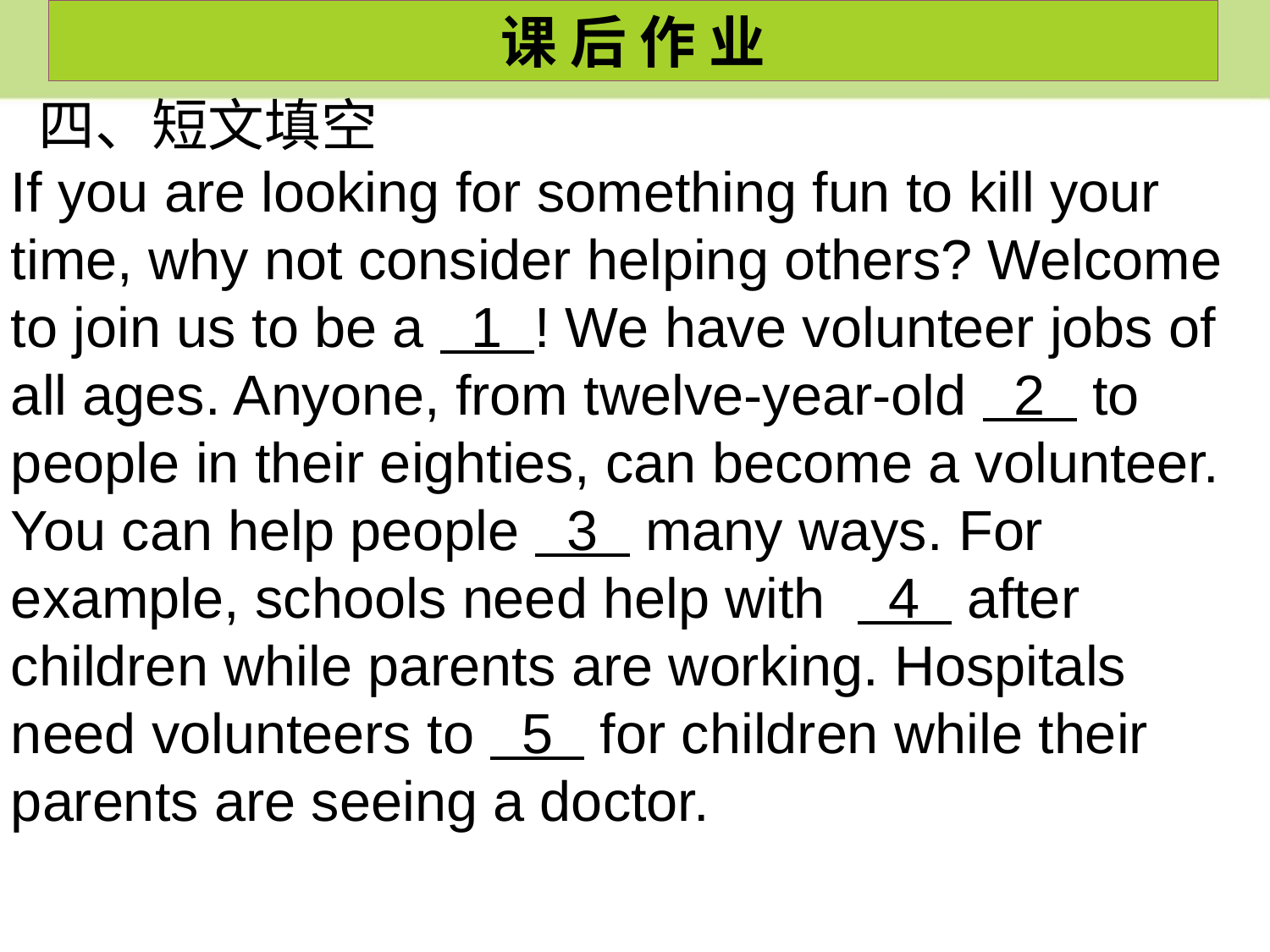

课 后 作 业
 四、短文填空
If you are looking for something fun to kill your time, why not consider helping others? Welcome to join us to be a   1  ! We have volunteer jobs of all ages. Anyone, from twelve-year-old   2   to people in their eighties, can become a volunteer. You can help people   3   many ways. For example, schools need help with    4   after children while parents are working. Hospitals need volunteers to   5   for children while their parents are seeing a doctor.